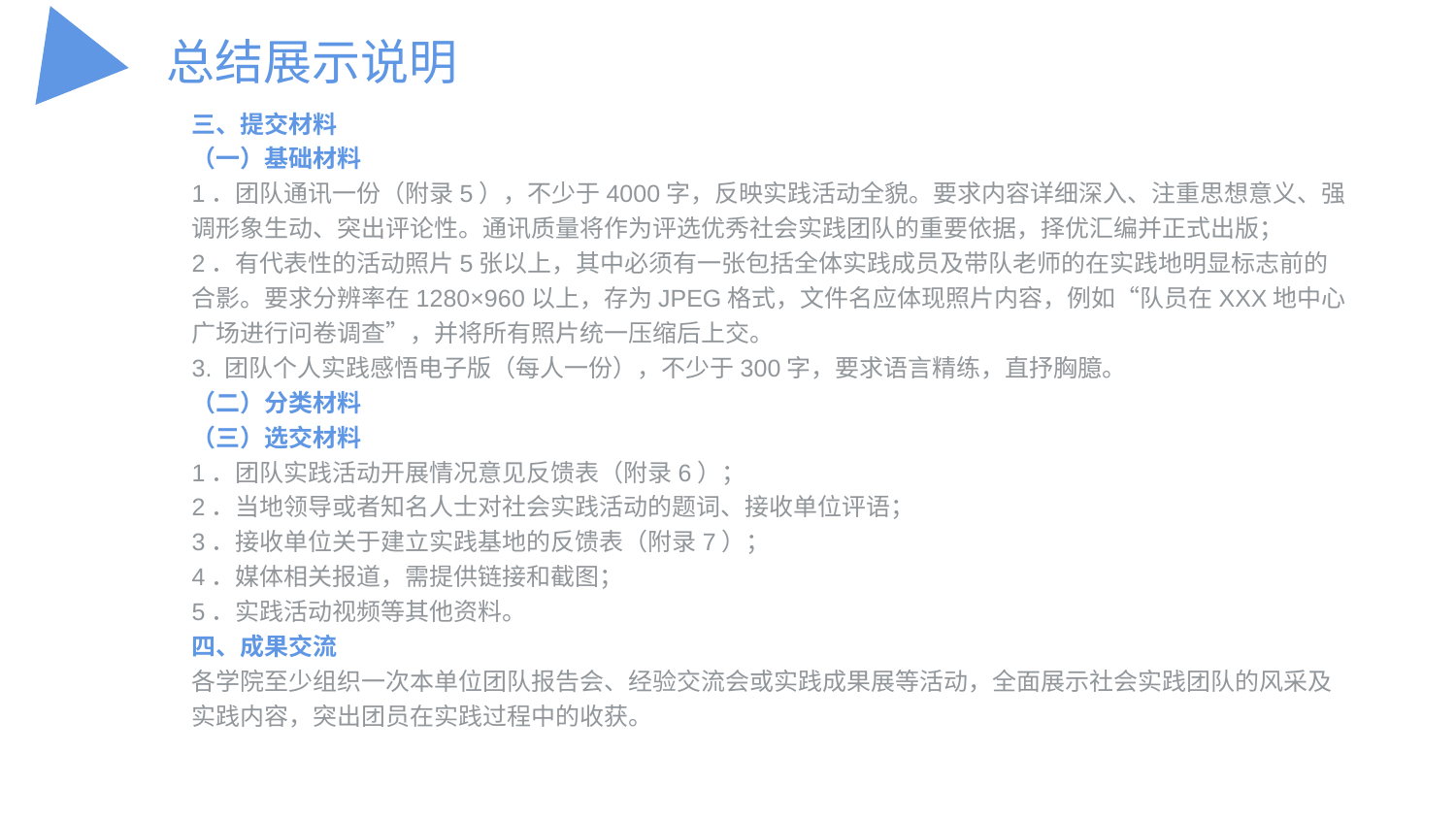

总结展示说明
三、提交材料
（一）基础材料
1．团队通讯一份（附录5），不少于4000字，反映实践活动全貌。要求内容详细深入、注重思想意义、强调形象生动、突出评论性。通讯质量将作为评选优秀社会实践团队的重要依据，择优汇编并正式出版；
2．有代表性的活动照片5张以上，其中必须有一张包括全体实践成员及带队老师的在实践地明显标志前的合影。要求分辨率在1280×960以上，存为JPEG格式，文件名应体现照片内容，例如“队员在XXX地中心广场进行问卷调查”，并将所有照片统一压缩后上交。
3. 团队个人实践感悟电子版（每人一份），不少于300字，要求语言精练，直抒胸臆。
（二）分类材料
（三）选交材料
1．团队实践活动开展情况意见反馈表（附录6）；
2．当地领导或者知名人士对社会实践活动的题词、接收单位评语；
3．接收单位关于建立实践基地的反馈表（附录7）；
4．媒体相关报道，需提供链接和截图；
5．实践活动视频等其他资料。
四、成果交流
各学院至少组织一次本单位团队报告会、经验交流会或实践成果展等活动，全面展示社会实践团队的风采及实践内容，突出团员在实践过程中的收获。